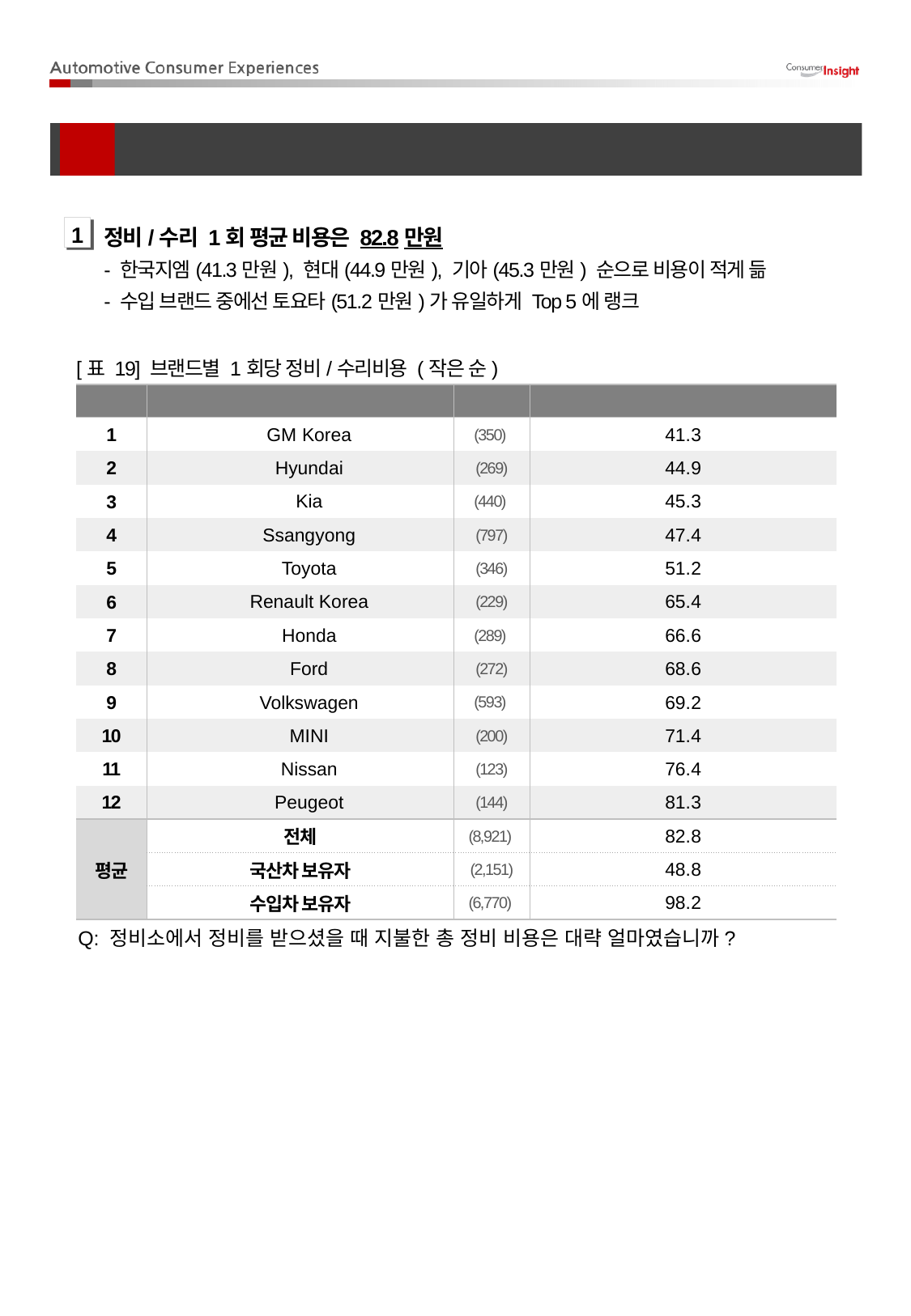

서비스 비용 결제 과정
05
정비/수리 1회 평균 비용은 82.8만원
- 한국지엠(41.3만원), 현대(44.9만원), 기아(45.3만원) 순으로 비용이 적게 듦
- 수입 브랜드 중에선 토요타(51.2만원)가 유일하게 Top 5에 랭크
1
[표 19] 브랜드별 1회당 정비/수리비용 (작은 순)
| Rank | Brand | (N) | 정비/수리 비용(만원) |
| --- | --- | --- | --- |
| 1 | GM Korea | (350) | 41.3 |
| 2 | Hyundai | (269) | 44.9 |
| 3 | Kia | (440) | 45.3 |
| 4 | Ssangyong | (797) | 47.4 |
| 5 | Toyota | (346) | 51.2 |
| 6 | Renault Korea | (229) | 65.4 |
| 7 | Honda | (289) | 66.6 |
| 8 | Ford | (272) | 68.6 |
| 9 | Volkswagen | (593) | 69.2 |
| 10 | MINI | (200) | 71.4 |
| 11 | Nissan | (123) | 76.4 |
| 12 | Peugeot | (144) | 81.3 |
| 평균 | 전체 | (8,921) | 82.8 |
|  | 국산차 보유자 | (2,151) | 48.8 |
|  | 수입차 보유자 | (6,770) | 98.2 |
Q: 정비소에서 정비를 받으셨을 때 지불한 총 정비 비용은 대략 얼마였습니까?